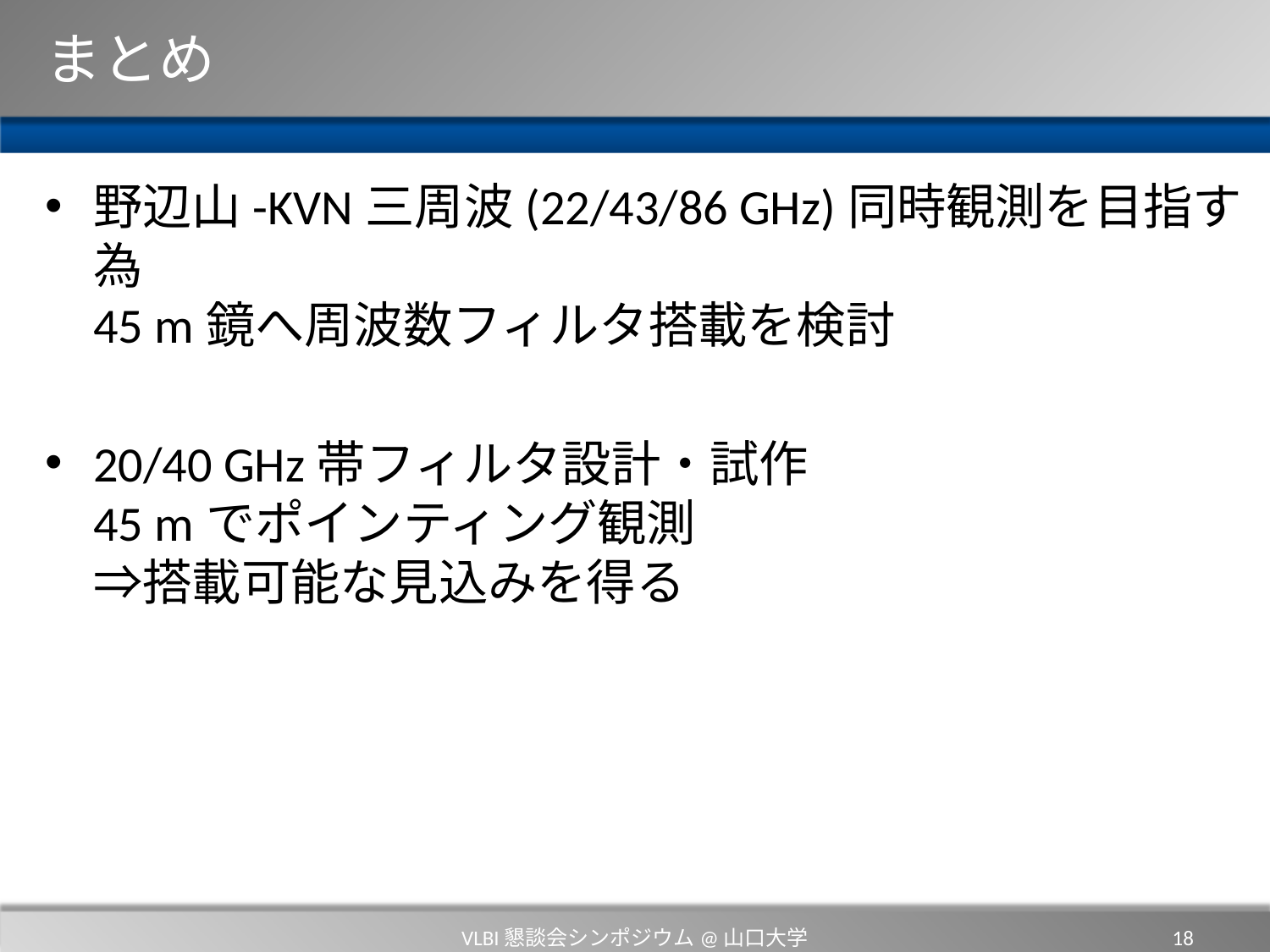

# まとめ
野辺山-KVN三周波(22/43/86 GHz)同時観測を目指す為
45 m鏡へ周波数フィルタ搭載を検討

20/40 GHz帯フィルタ設計・試作
45 mでポインティング観測
⇒搭載可能な見込みを得る
VLBI懇談会シンポジウム@山口大学
18